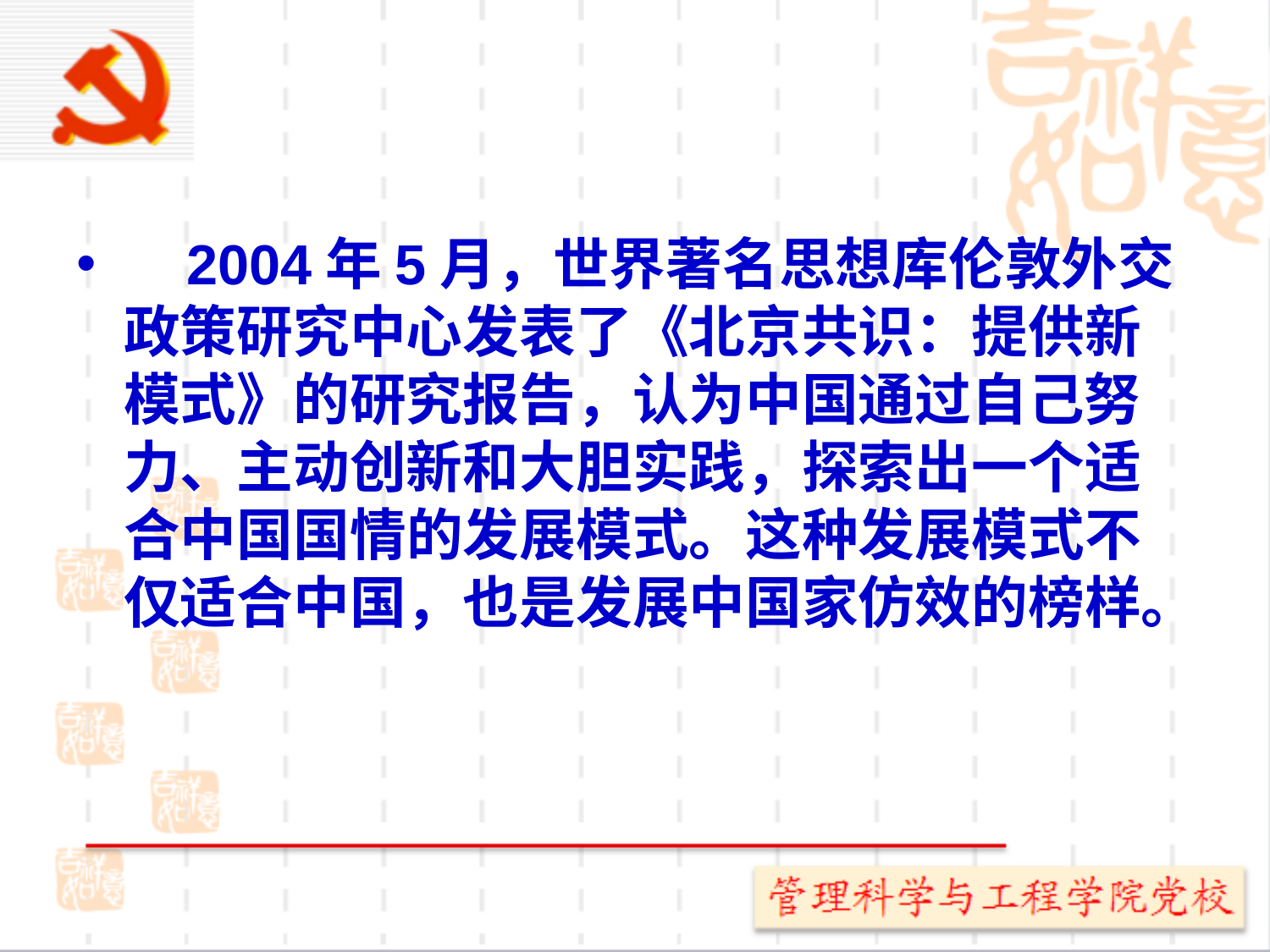

#
    2004年5月，世界著名思想库伦敦外交政策研究中心发表了《北京共识：提供新模式》的研究报告，认为中国通过自己努力、主动创新和大胆实践，探索出一个适合中国国情的发展模式。这种发展模式不仅适合中国，也是发展中国家仿效的榜样。